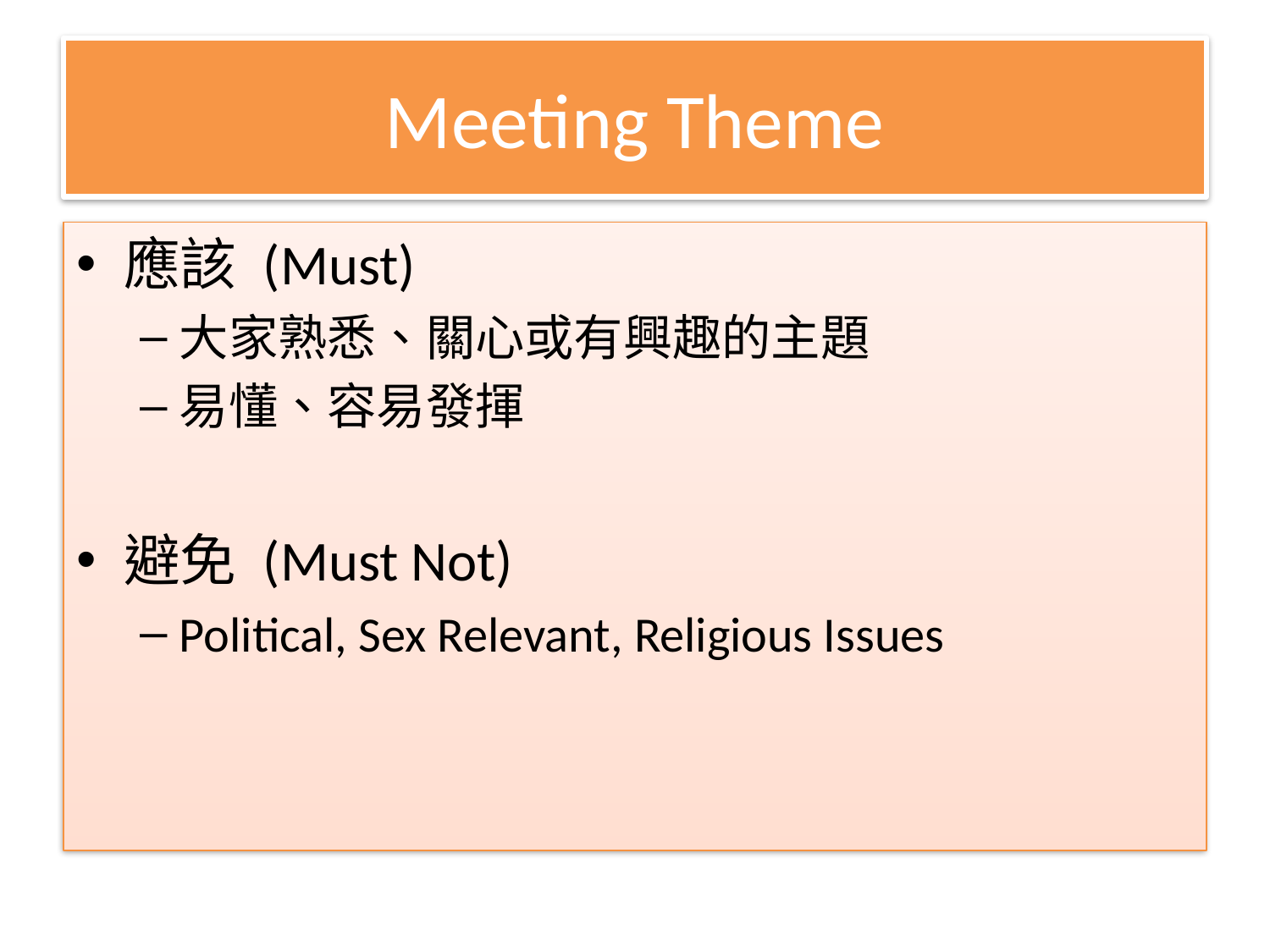

# Meeting Theme
應該 (Must)
大家熟悉、關心或有興趣的主題
易懂、容易發揮

避免 (Must Not)
Political, Sex Relevant, Religious Issues